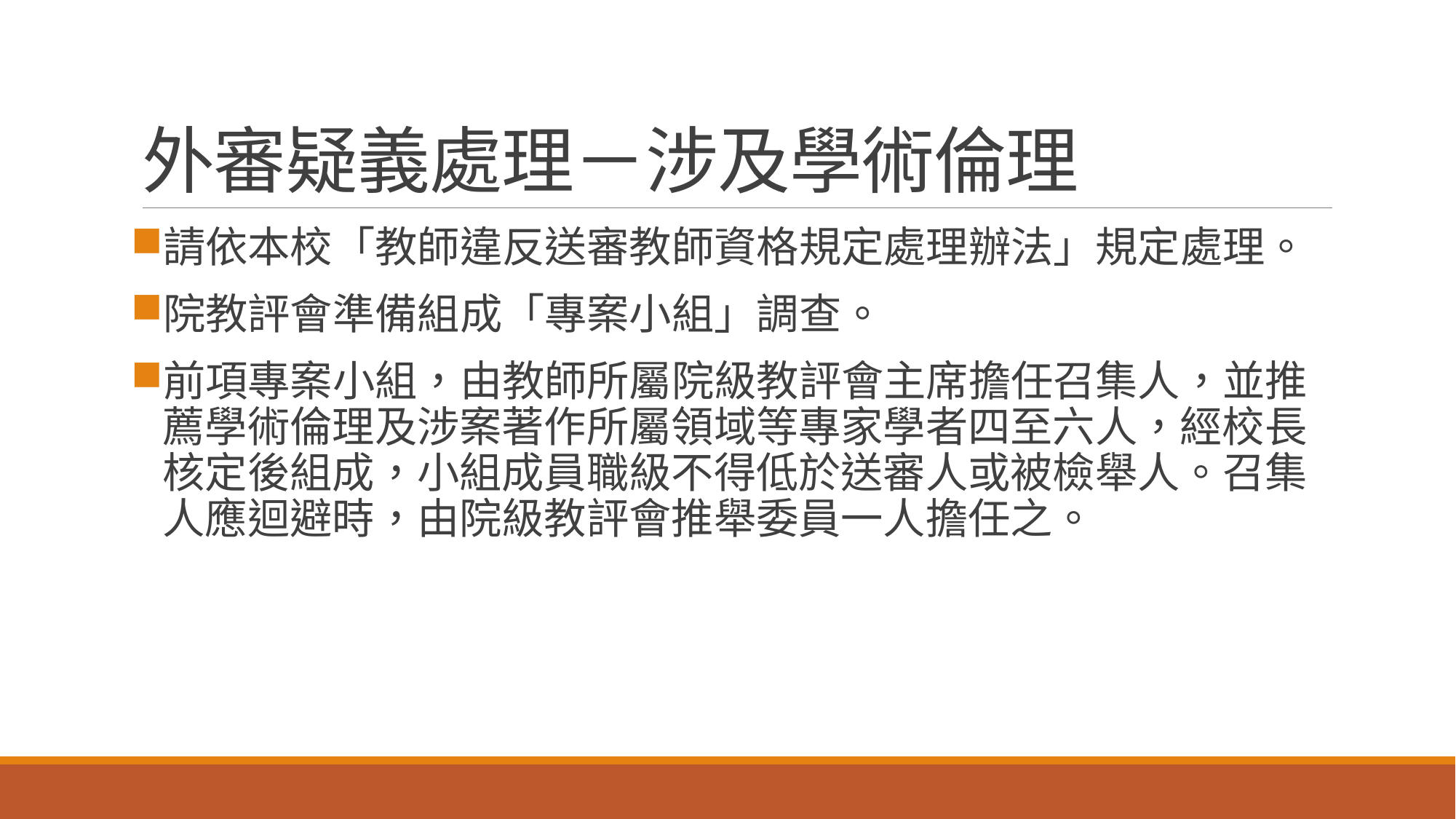

# 外審疑義處理－涉及學術倫理
請依本校「教師違反送審教師資格規定處理辦法」規定處理。
院教評會準備組成「專案小組」調查。
前項專案小組，由教師所屬院級教評會主席擔任召集人，並推薦學術倫理及涉案著作所屬領域等專家學者四至六人，經校長核定後組成，小組成員職級不得低於送審人或被檢舉人。召集人應迴避時，由院級教評會推舉委員一人擔任之。